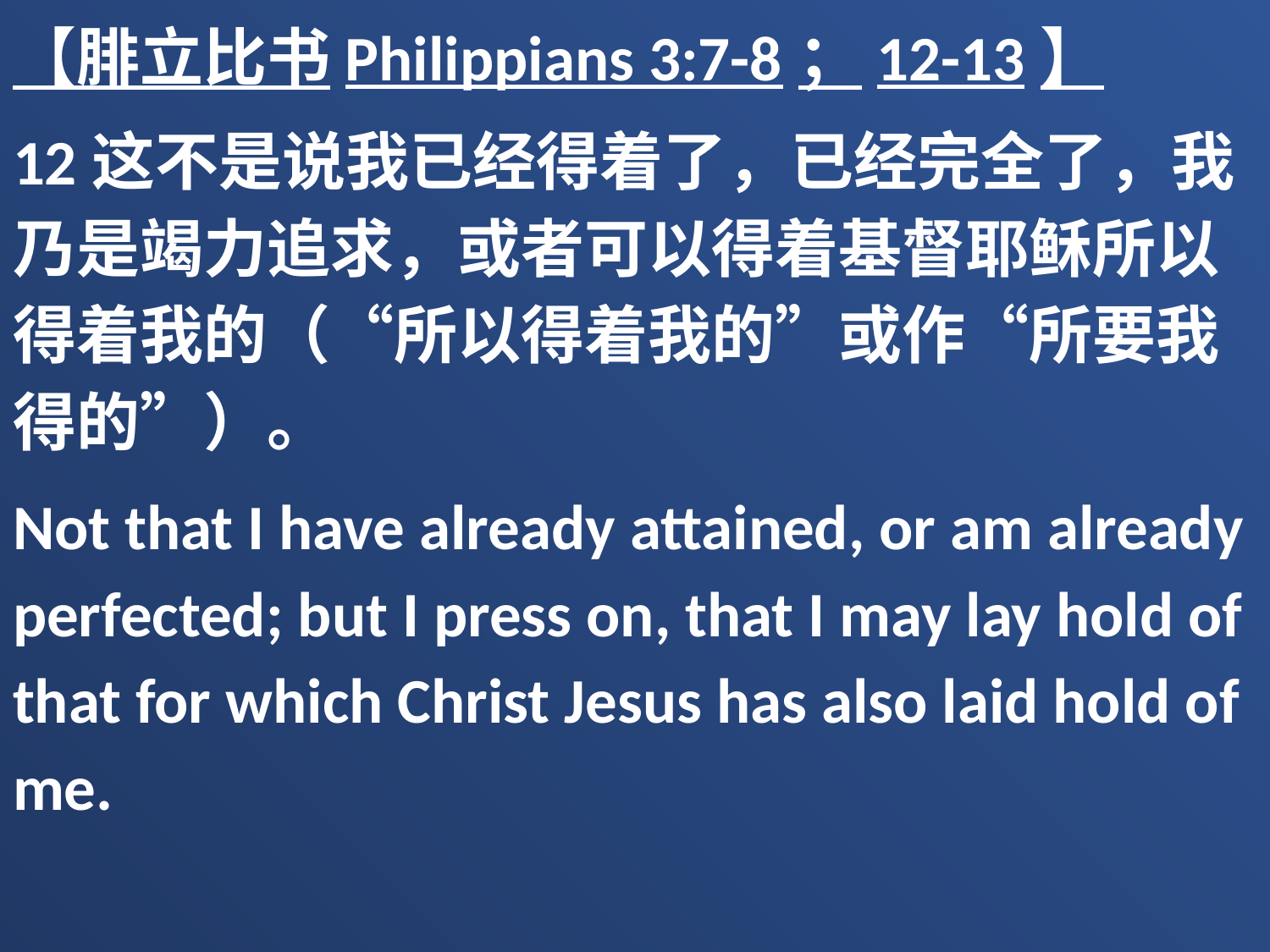

【腓立比书Philippians 3:7-8；12-13】
12这不是说我已经得着了，已经完全了，我乃是竭力追求，或者可以得着基督耶稣所以得着我的（“所以得着我的”或作“所要我得的”）。
Not that I have already attained, or am already perfected; but I press on, that I may lay hold of that for which Christ Jesus has also laid hold of me.